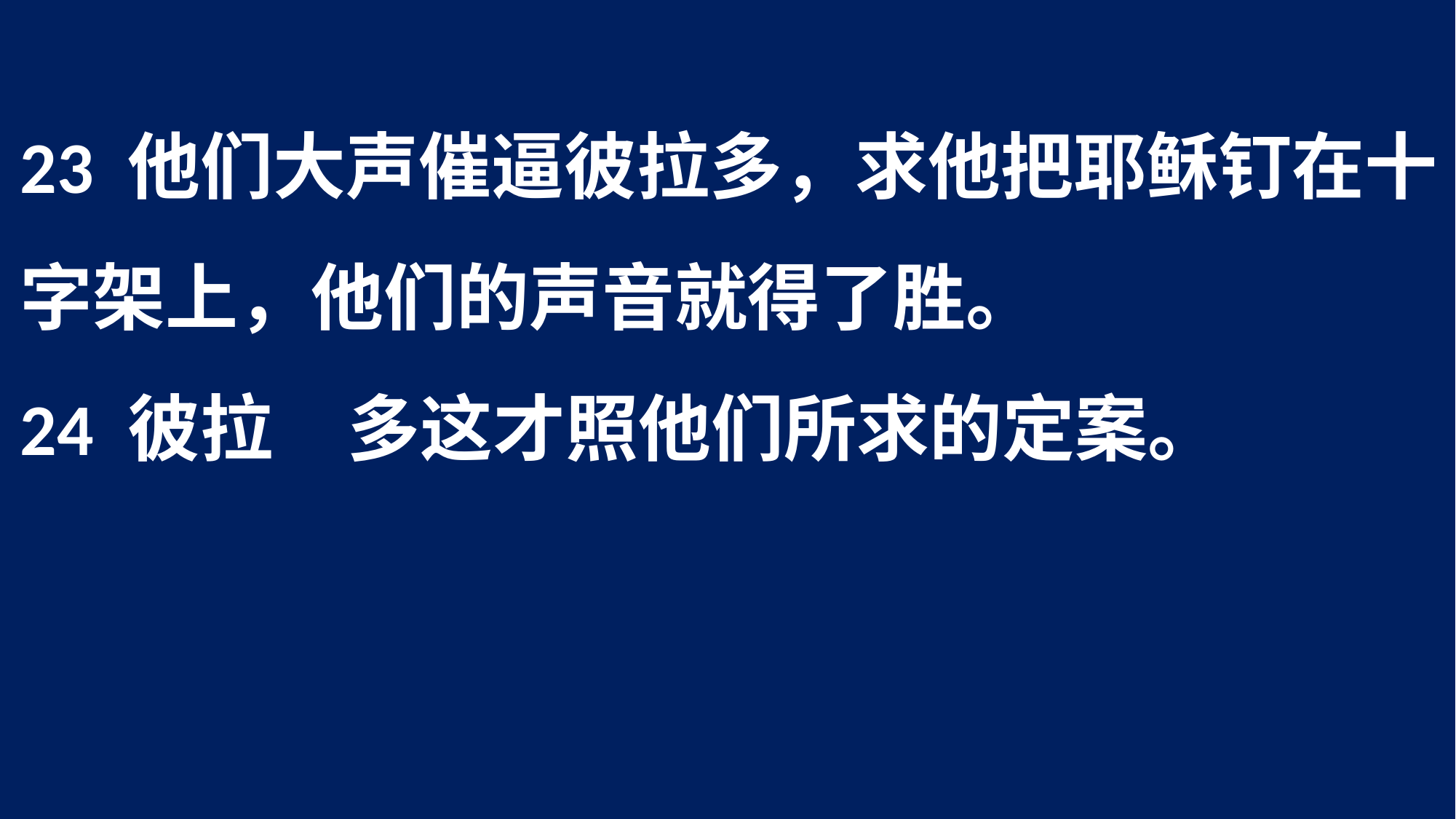

23 他们大声催逼彼拉多，求他把耶稣钉在十	字架上，他们的声音就得了胜。
24 彼拉	多这才照他们所求的定案。